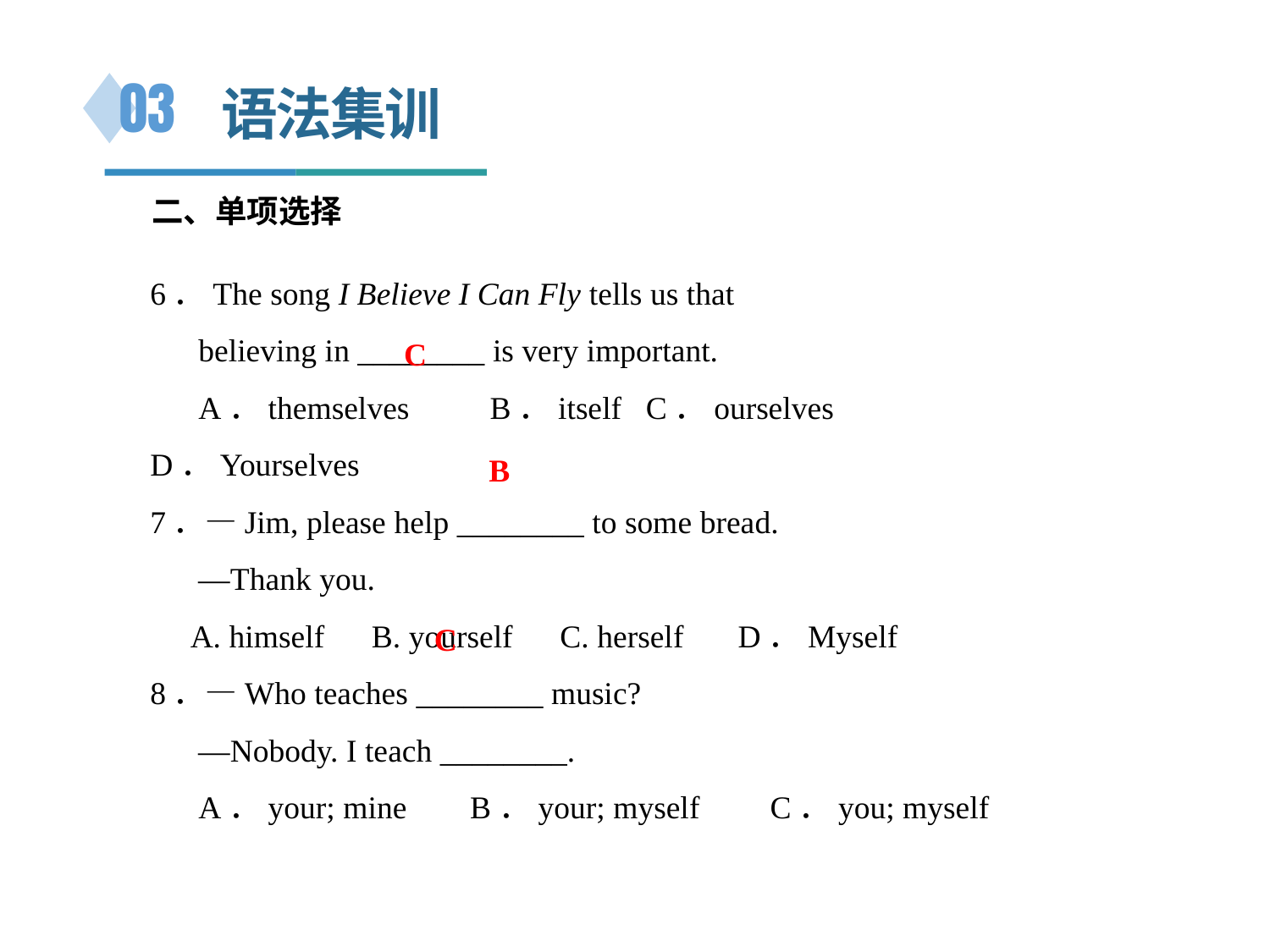

语法集训
03

二、单项选择

6．The song I Believe I Can Fly tells us that
      believing in ________ is very important.
      A．themselves          B．itself   C．ourselves	        D．Yourselves
7．—Jim, please help ________ to some bread.
      —Thank you.
     A. himself　B. yourself　C. herself　 D．Myself
8．—Who teaches ________ music?
      —Nobody. I teach ________.
      A．your; mine  　B．your; myself  　 C．you; myself

C
B
C